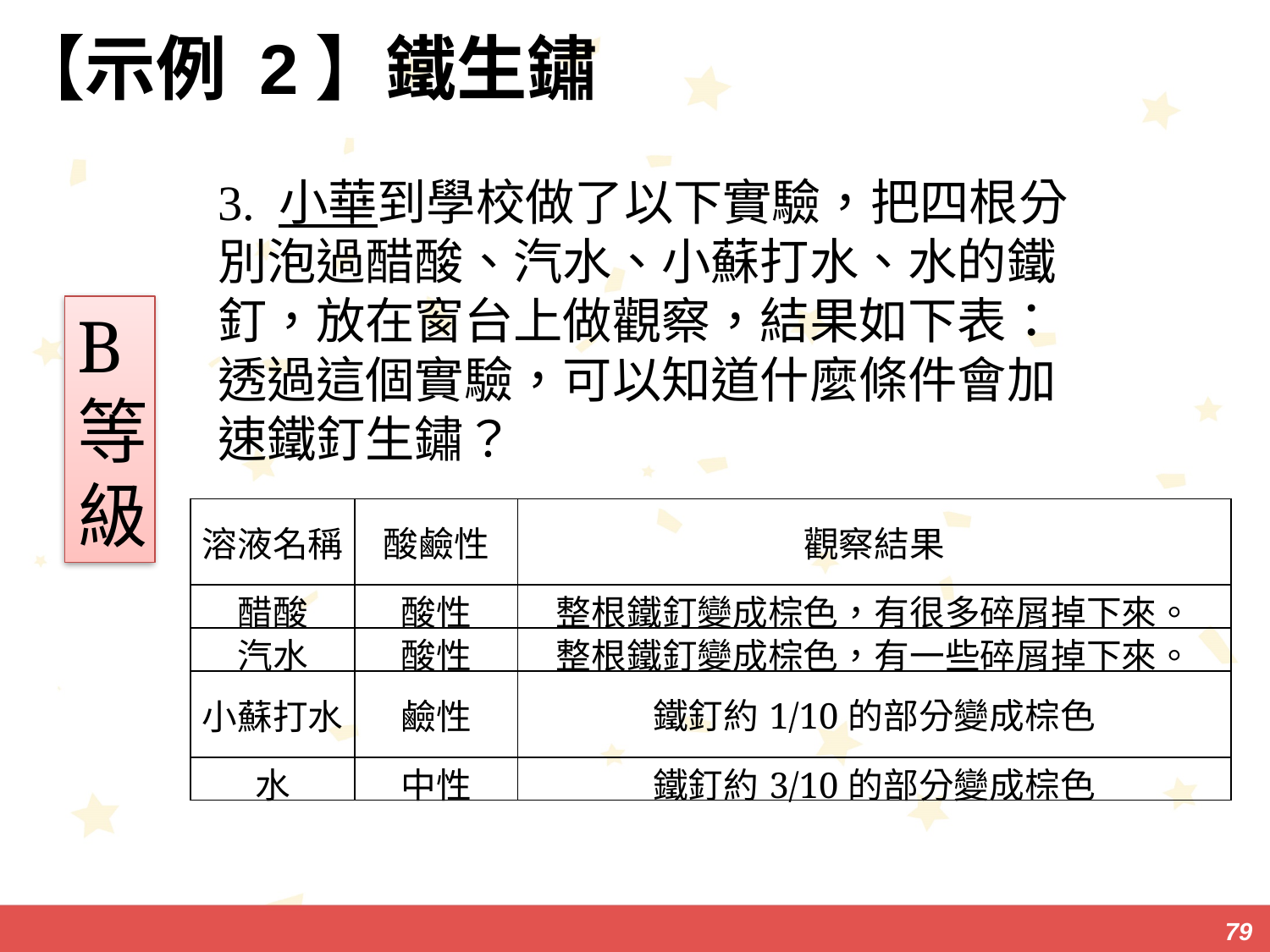

【示例 2】鐵生鏽
3. 小華到學校做了以下實驗，把四根分別泡過醋酸、汽水、小蘇打水、水的鐵釘，放在窗台上做觀察，結果如下表：
透過這個實驗，可以知道什麼條件會加速鐵釘生鏽？
B等級
| 溶液名稱 | 酸鹼性 | 觀察結果 |
| --- | --- | --- |
| 醋酸 | 酸性 | 整根鐵釘變成棕色，有很多碎屑掉下來。 |
| 汽水 | 酸性 | 整根鐵釘變成棕色，有一些碎屑掉下來。 |
| 小蘇打水 | 鹼性 | 鐵釘約1/10的部分變成棕色 |
| 水 | 中性 | 鐵釘約3/10的部分變成棕色 |
79